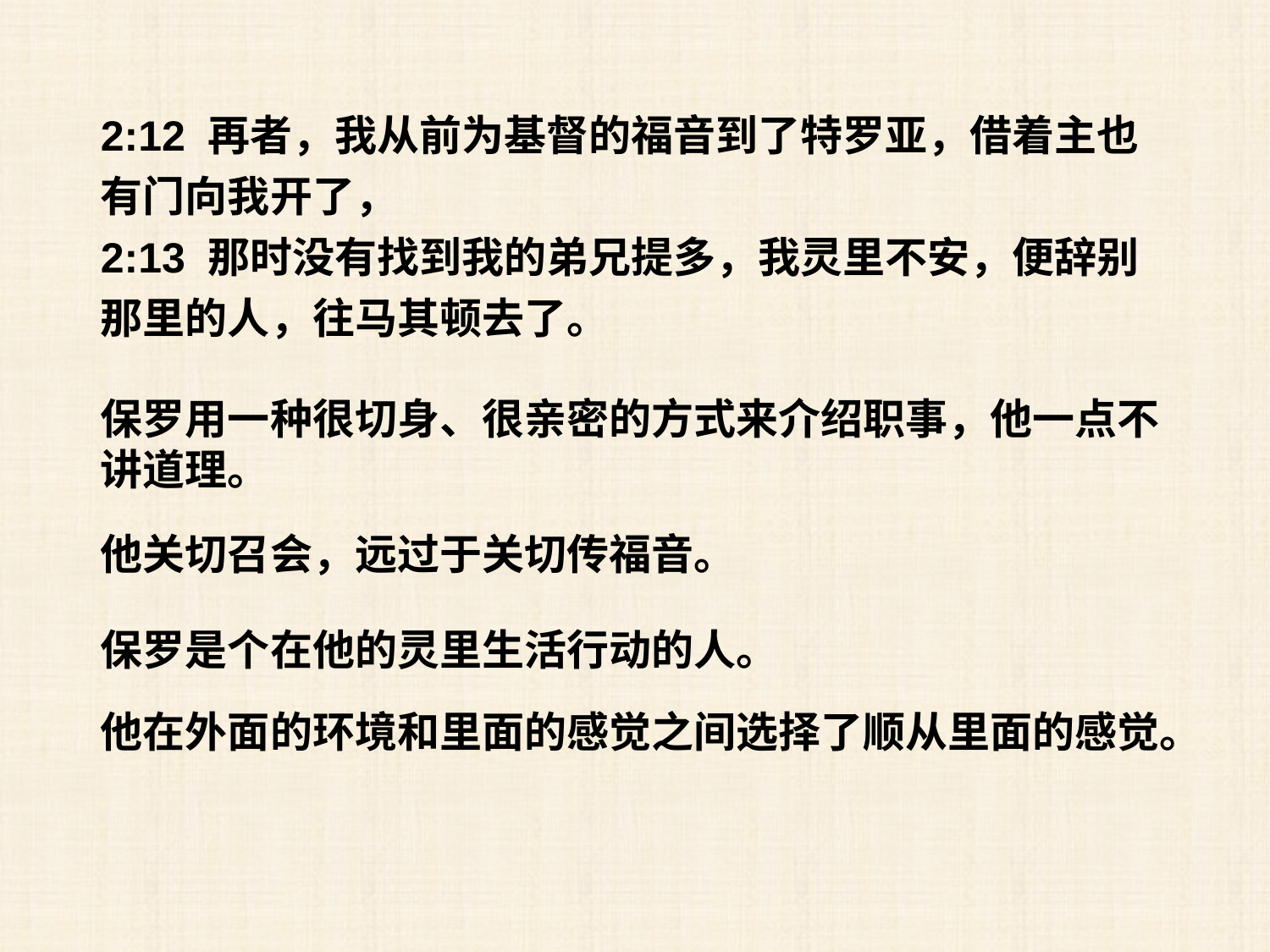

2:12 再者，我从前为基督的福音到了特罗亚，借着主也有门向我开了，
2:13 那时没有找到我的弟兄提多，我灵里不安，便辞别那里的人，往马其顿去了。
保罗用一种很切身、很亲密的方式来介绍职事，他一点不讲道理。
他关切召会，远过于关切传福音。
保罗是个在他的灵里生活行动的人。
他在外面的环境和里面的感觉之间选择了顺从里面的感觉。